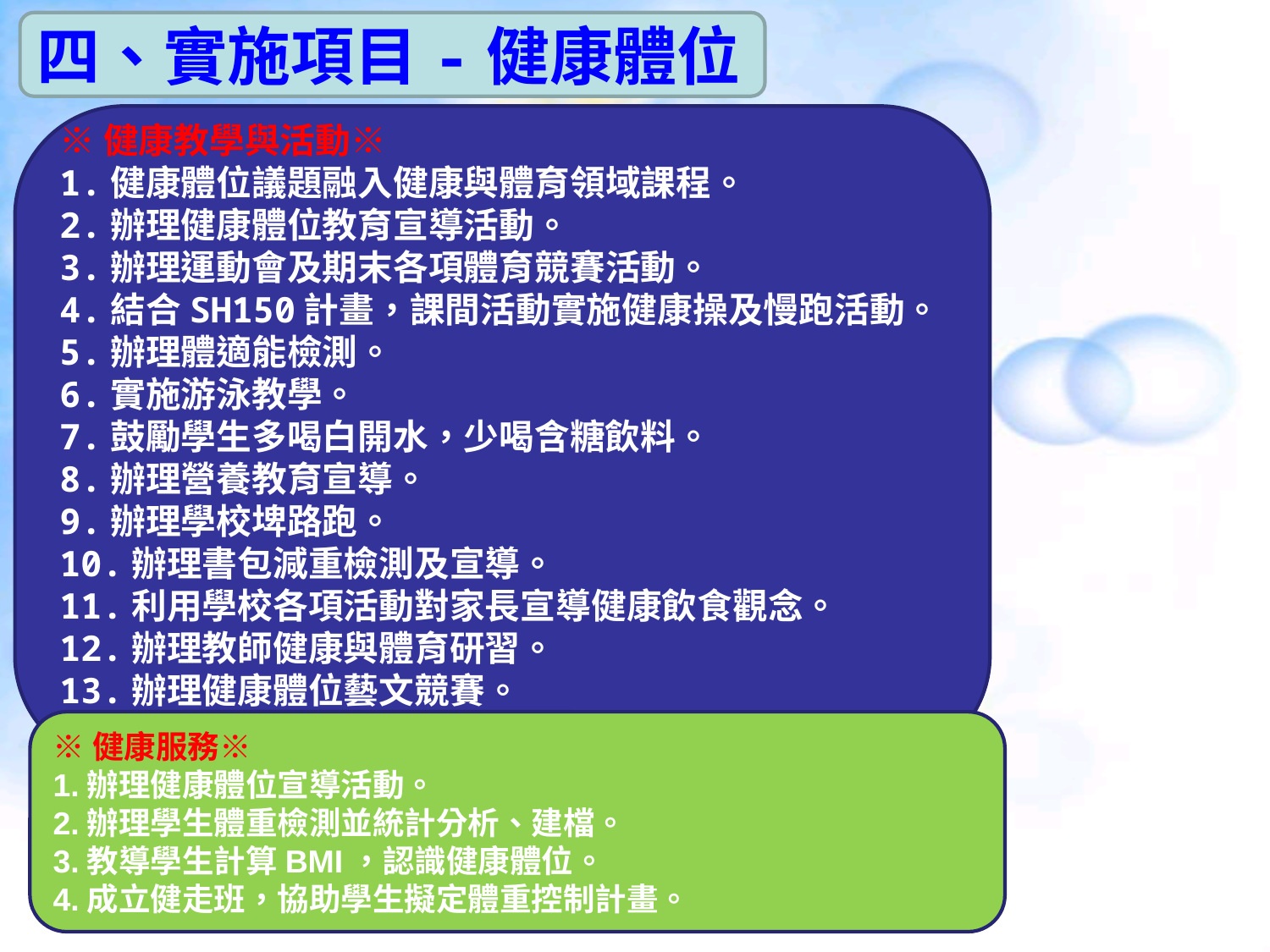

四、實施項目-健康體位
※健康教學與活動※
1.健康體位議題融入健康與體育領域課程。
2.辦理健康體位教育宣導活動。
3.辦理運動會及期末各項體育競賽活動。
4.結合SH150計畫，課間活動實施健康操及慢跑活動。
5.辦理體適能檢測。
6.實施游泳教學。
7.鼓勵學生多喝白開水，少喝含糖飲料。
8.辦理營養教育宣導。
9.辦理學校埤路跑。
10.辦理書包減重檢測及宣導。
11.利用學校各項活動對家長宣導健康飲食觀念。
12.辦理教師健康與體育研習。
13.辦理健康體位藝文競賽。
14.開設體育性社團。

※健康服務※
1.辦理健康體位宣導活動。
2.辦理學生體重檢測並統計分析、建檔。
3.教導學生計算BMI，認識健康體位。
4.成立健走班，協助學生擬定體重控制計畫。